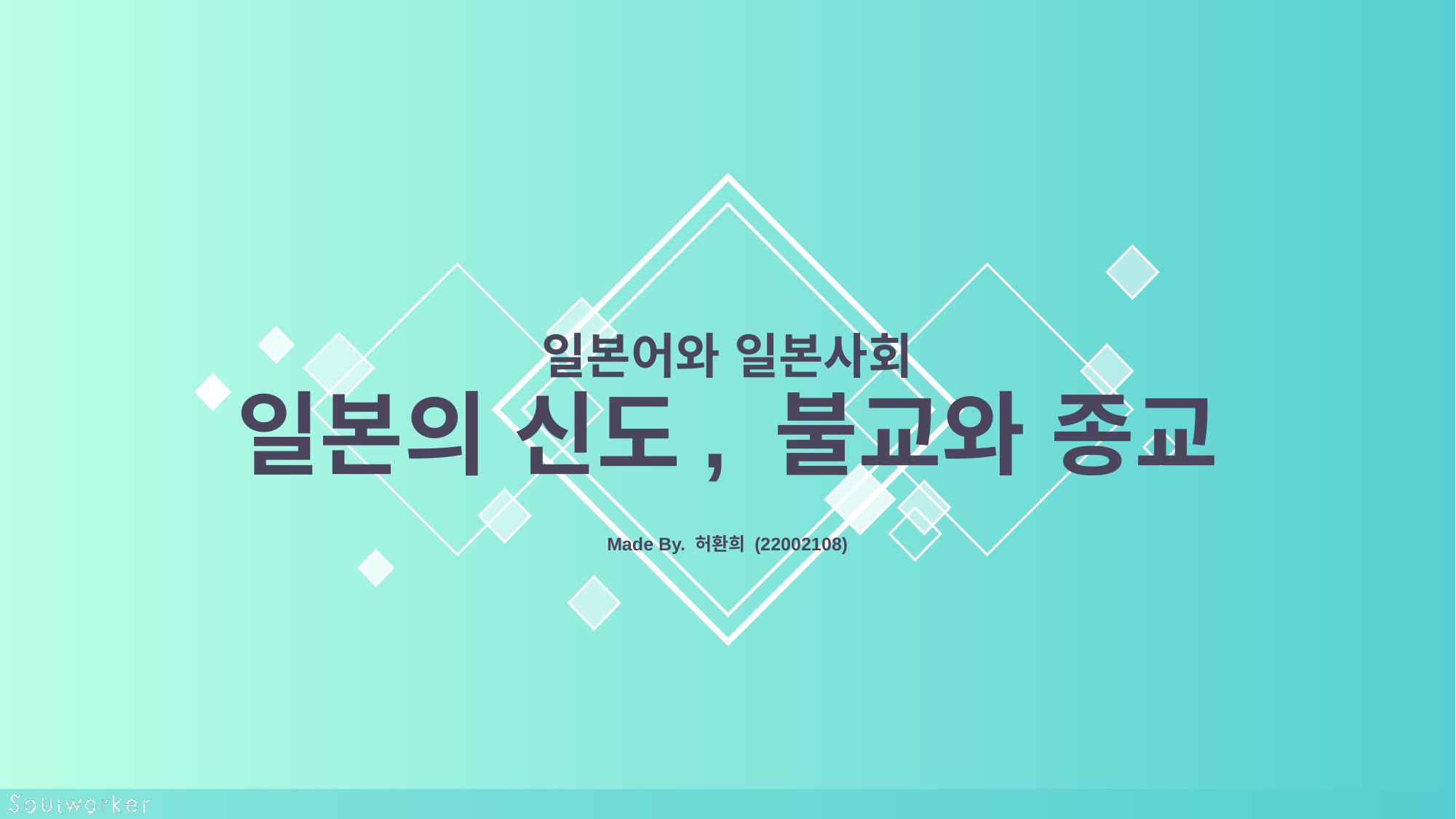

일본어와 일본사회
일본의 신도, 불교와 종교
Made By. 허환희 (22002108)